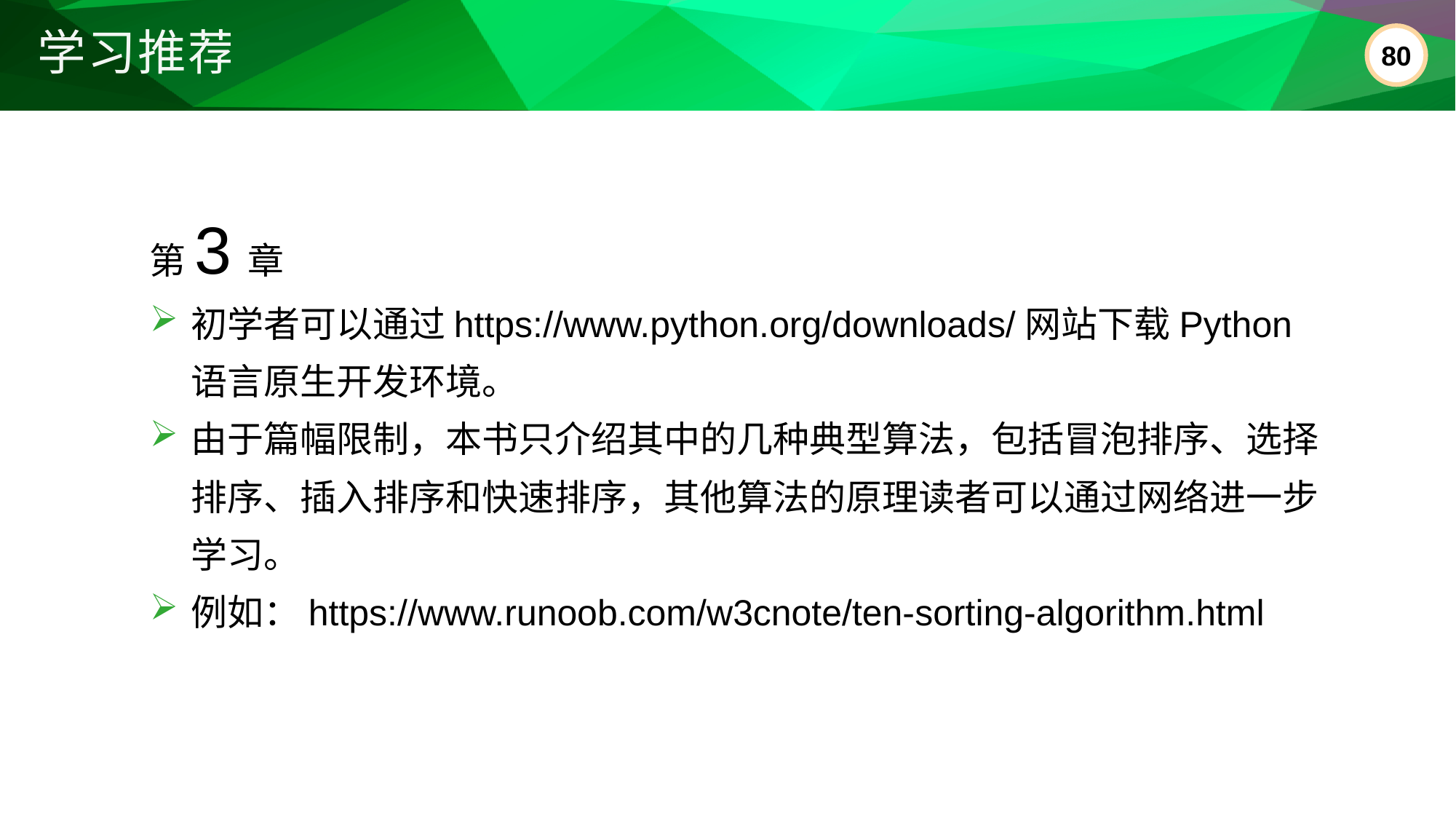

学习推荐
第3章
初学者可以通过https://www.python.org/downloads/网站下载Python语言原生开发环境。
由于篇幅限制，本书只介绍其中的几种典型算法，包括冒泡排序、选择排序、插入排序和快速排序，其他算法的原理读者可以通过网络进一步学习。
例如：https://www.runoob.com/w3cnote/ten-sorting-algorithm.html